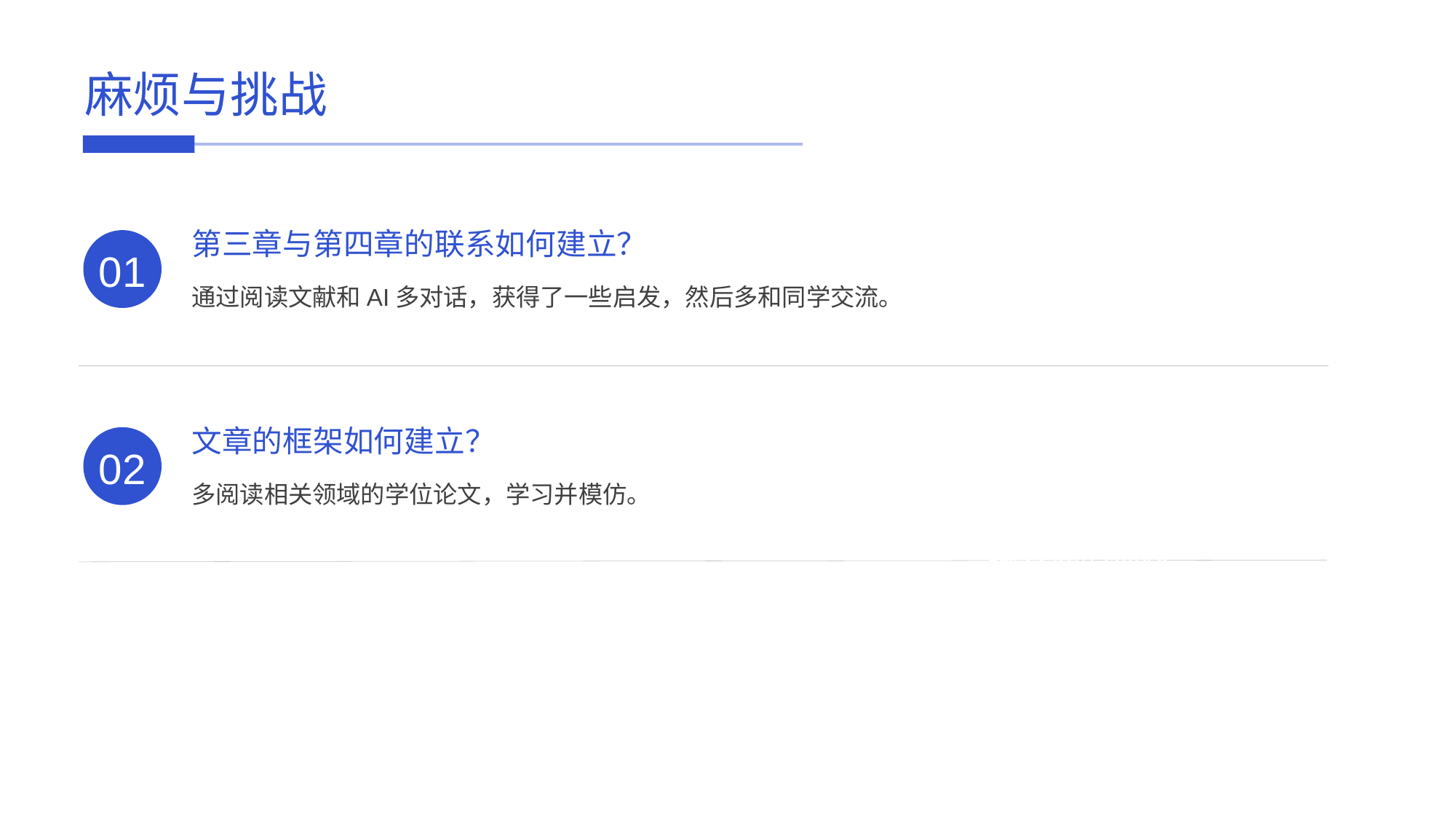

麻烦与挑战

第三章与第四章的联系如何建立？

01
通过阅读文献和AI多对话，获得了一些启发，然后多和同学交流。
文章的框架如何建立？

02
多阅读相关领域的学位论文，学习并模仿。
输入你的标题